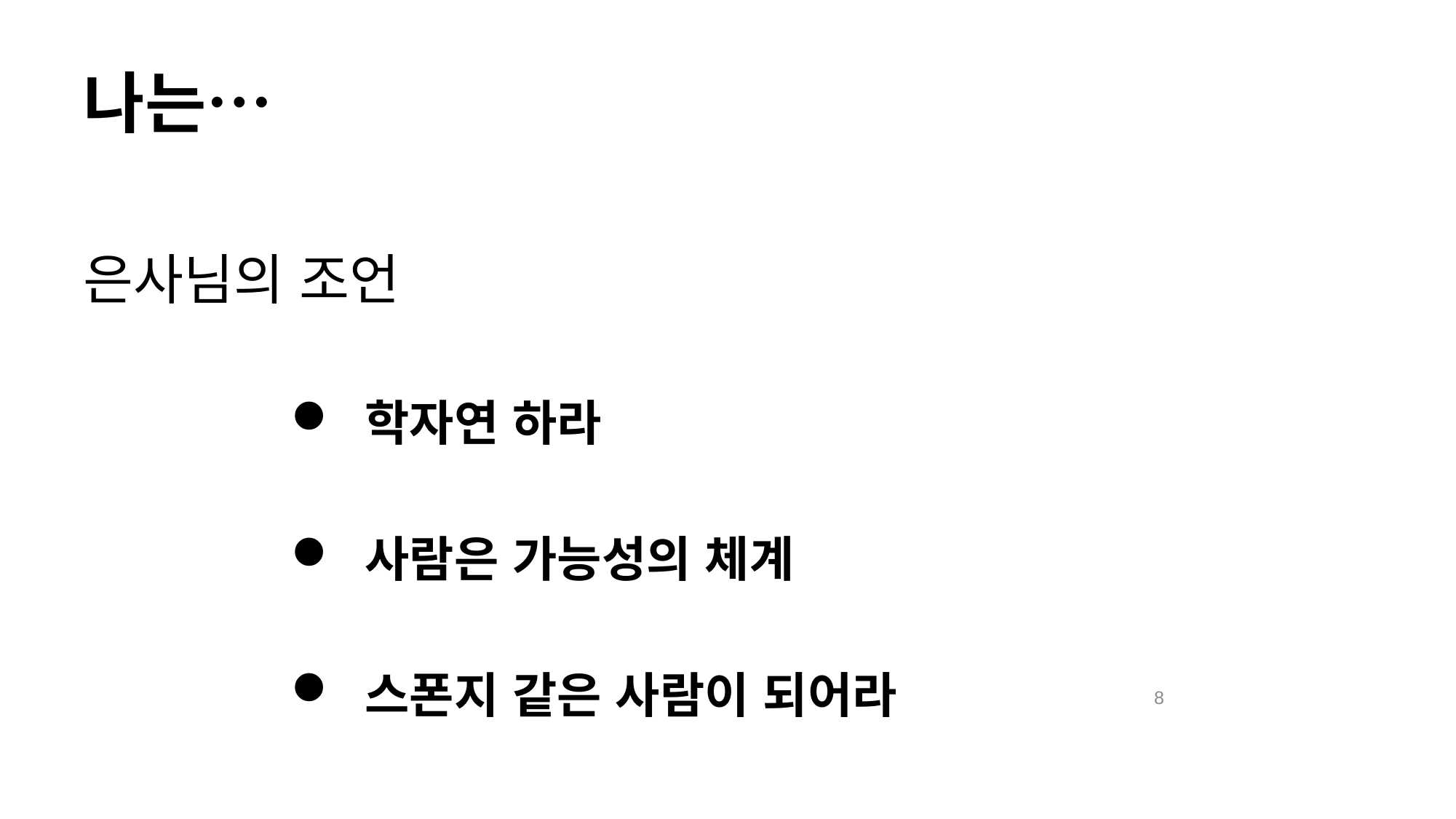

# 나는…
은사님의 조언
 학자연 하라

 사람은 가능성의 체계

 스폰지 같은 사람이 되어라
8